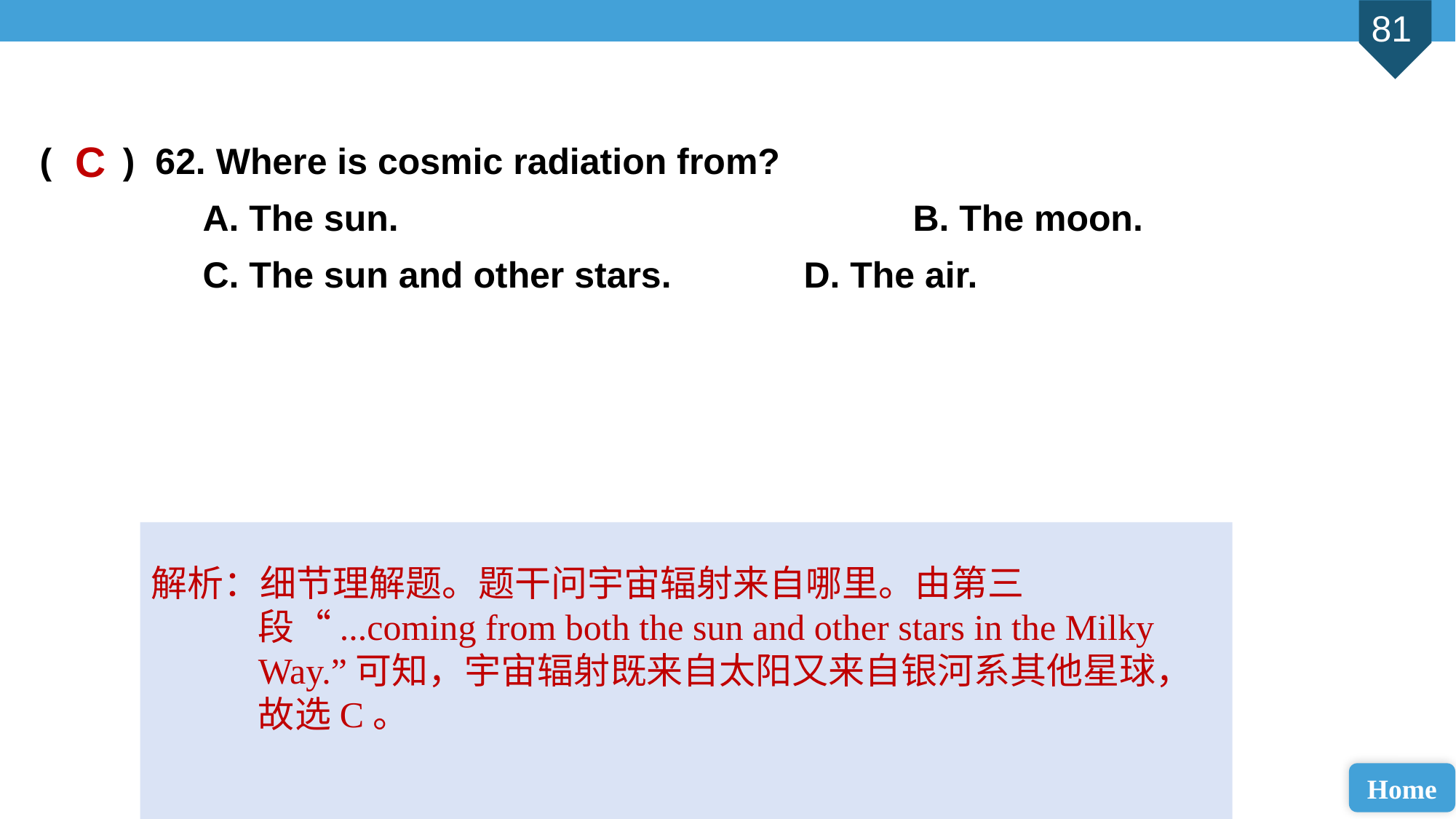

(       )  62. Where is cosmic radiation from?
                A. The sun. 					B. The moon.
                C. The sun and other stars. 		D. The air.
C

解析：细节理解题。题干问宇宙辐射来自哪里。由第三段“...coming from both the sun and other stars in the Milky Way.”可知，宇宙辐射既来自太阳又来自银河系其他星球，故选C。